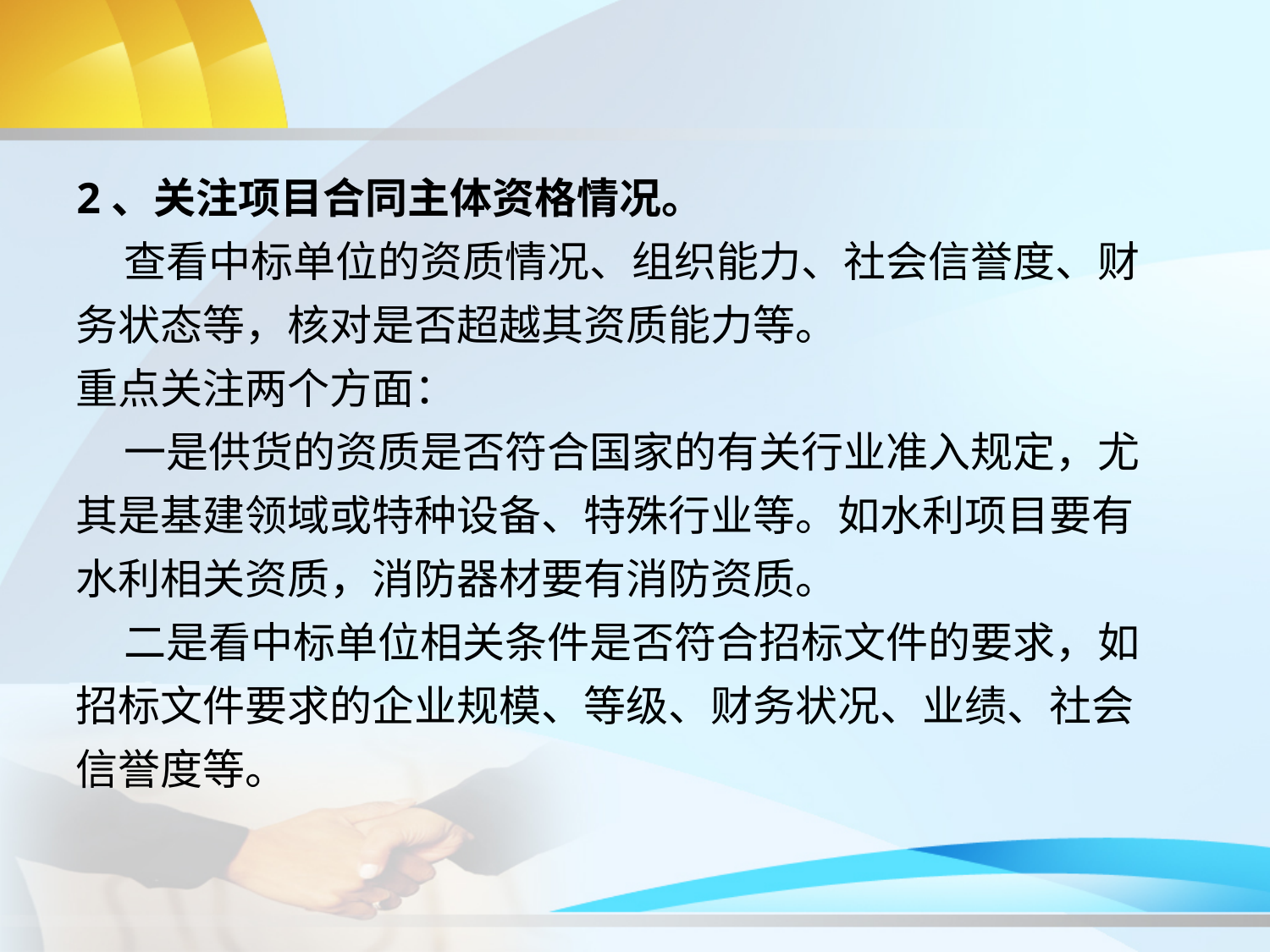

2、关注项目合同主体资格情况。
    查看中标单位的资质情况、组织能力、社会信誉度、财务状态等，核对是否超越其资质能力等。
重点关注两个方面：
    一是供货的资质是否符合国家的有关行业准入规定，尤其是基建领域或特种设备、特殊行业等。如水利项目要有水利相关资质，消防器材要有消防资质。
    二是看中标单位相关条件是否符合招标文件的要求，如招标文件要求的企业规模、等级、财务状况、业绩、社会信誉度等。